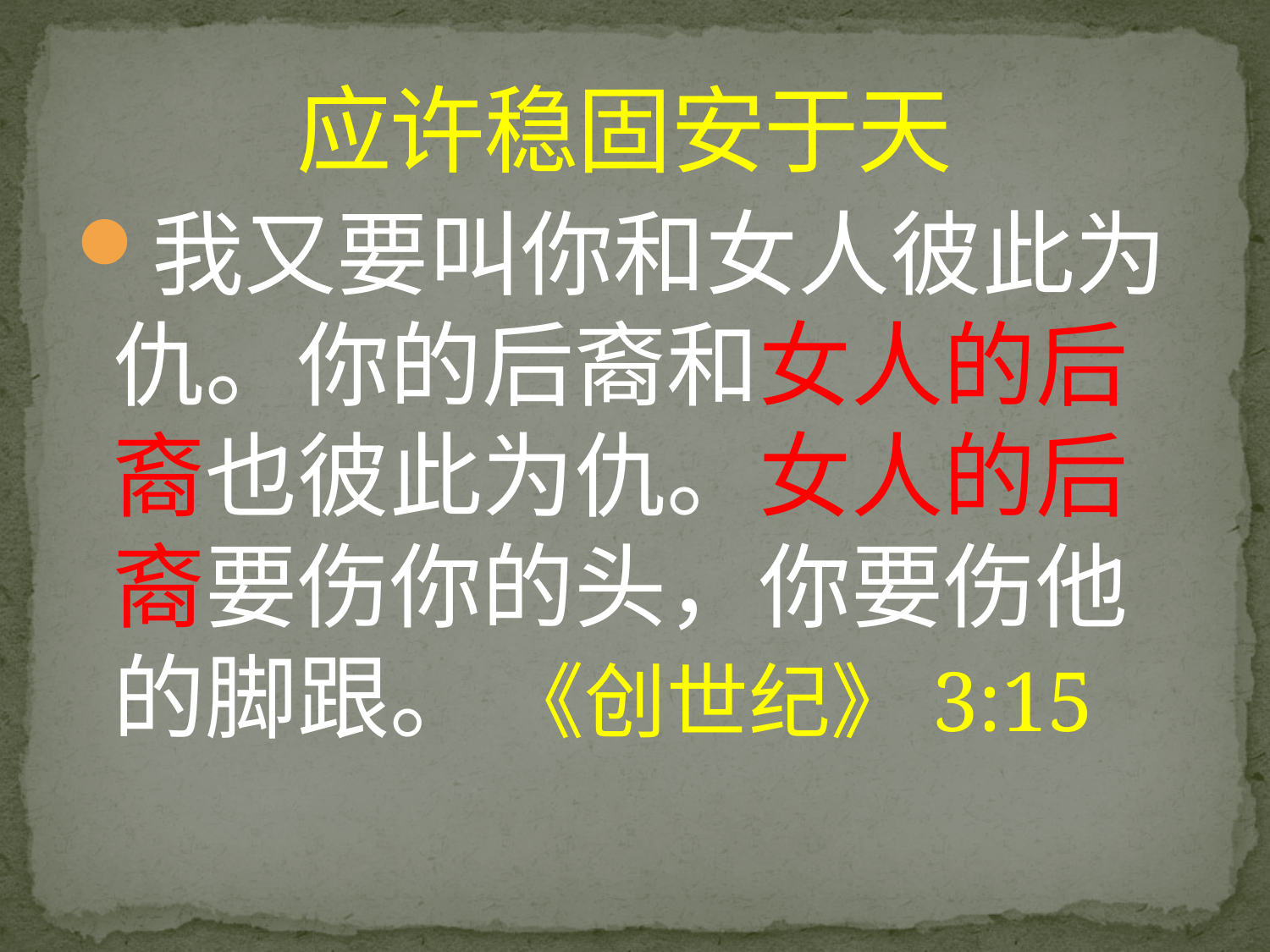

# 应许稳固安于天

我又要叫你和女人彼此为仇。你的后裔和女人的后裔也彼此为仇。女人的后裔要伤你的头，你要伤他的脚跟。 《创世纪》3:15